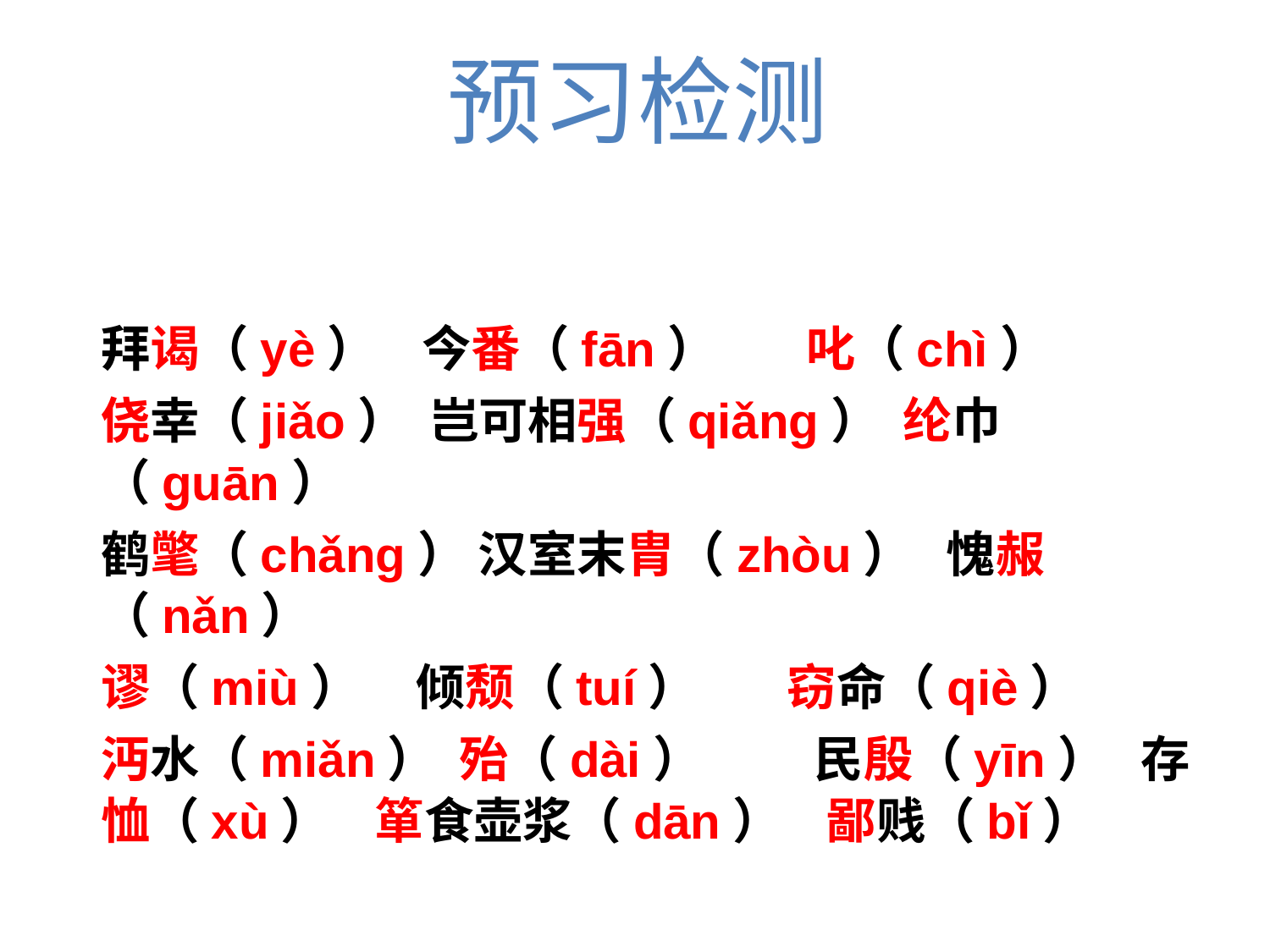

预习检测

拜谒（yè）    今番（fān）        叱（chì）
侥幸（jiǎo）  岂可相强（qiǎnɡ）  纶巾（ɡuān）
鹤氅（chǎnɡ） 汉室末胄（zhòu）   愧赧（nǎn）
谬（miù）     倾颓（tuí）        窃命（qiè）
沔水（miǎn）  殆（dài）          民殷（yīn）   存恤（xù）    箪食壶浆（dān）    鄙贱（bǐ）